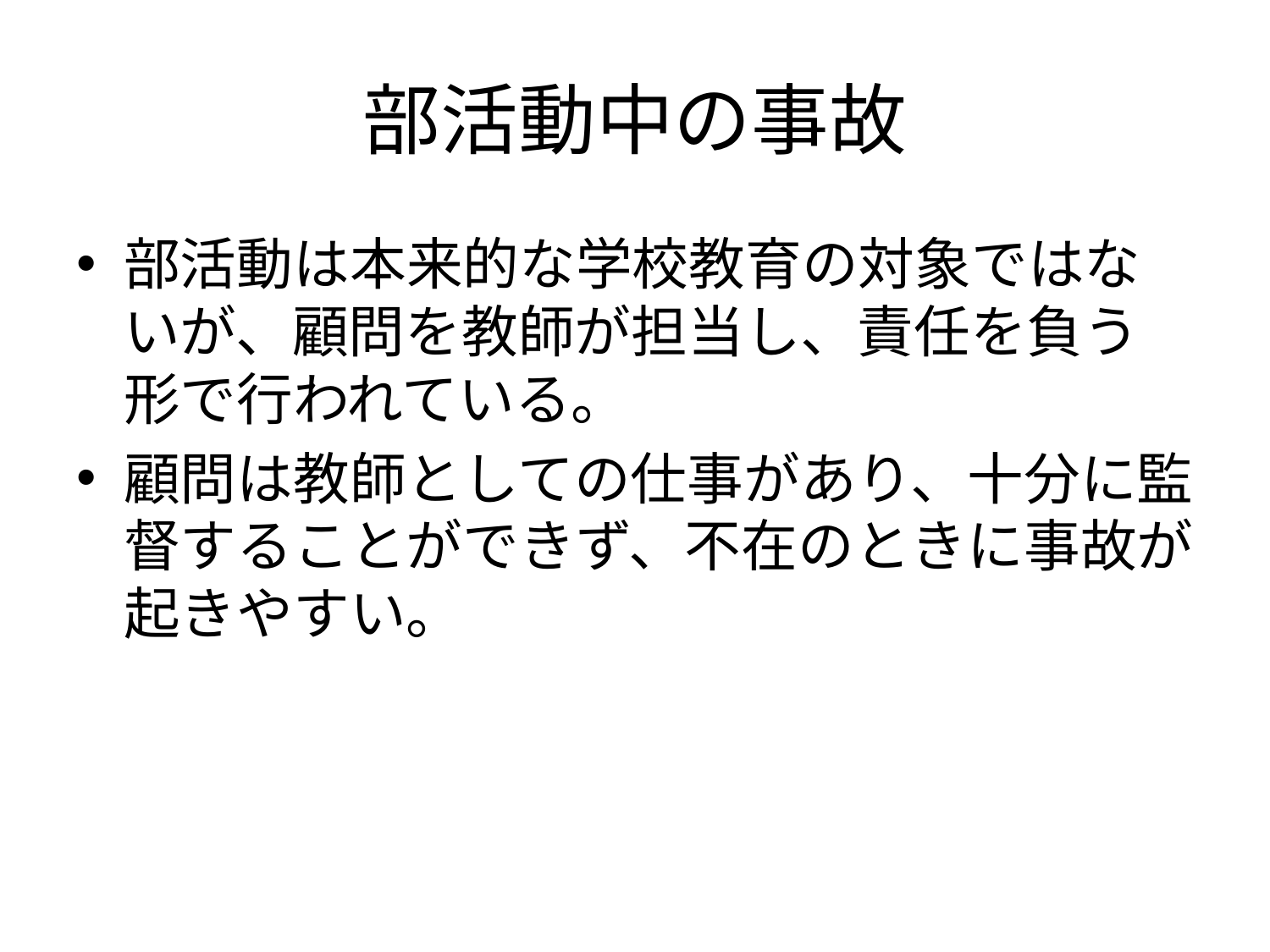

# 部活動中の事故
部活動は本来的な学校教育の対象ではないが、顧問を教師が担当し、責任を負う形で行われている。
顧問は教師としての仕事があり、十分に監督することができず、不在のときに事故が起きやすい。